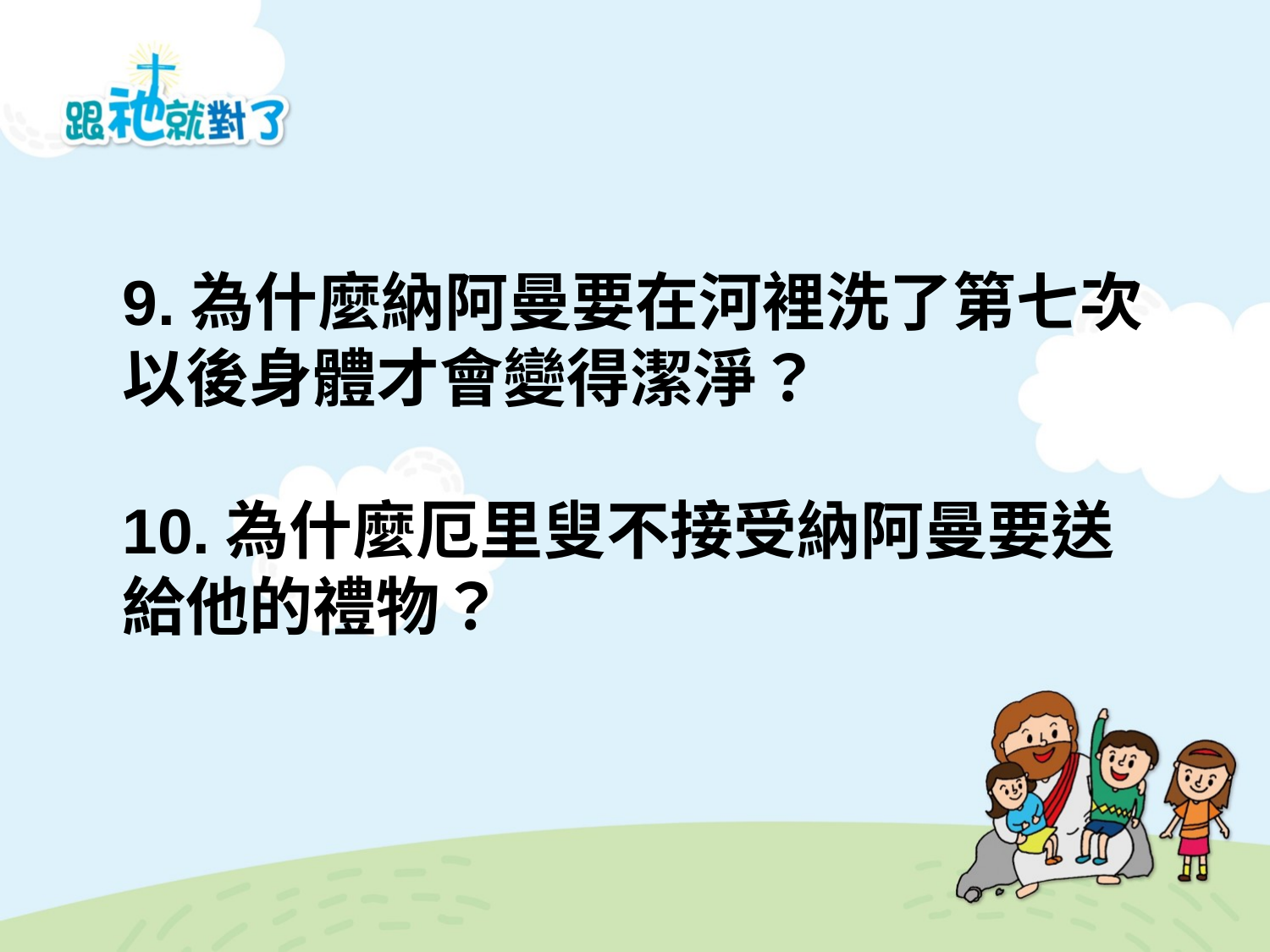

9.為什麼納阿曼要在河裡洗了第七次以後身體才會變得潔淨？

10.為什麼厄里叟不接受納阿曼要送給他的禮物？